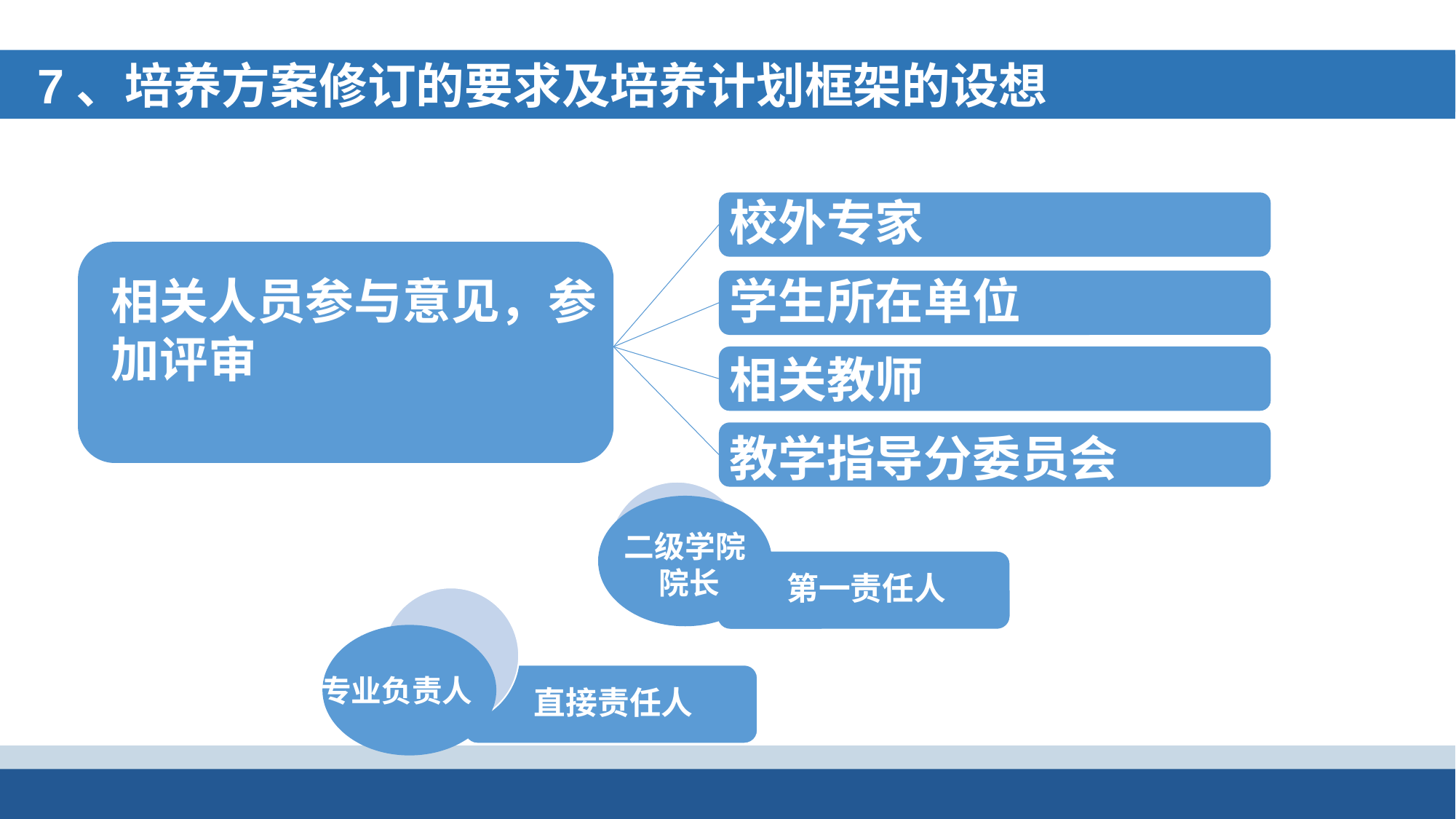

7、培养方案修订的要求及培养计划框架的设想
校外专家

相关人员参与意见，参加评审
学生所在单位

直接责任人
第一责任人
相关教师

教学指导分委员会

二级学院
    院长

专业负责人